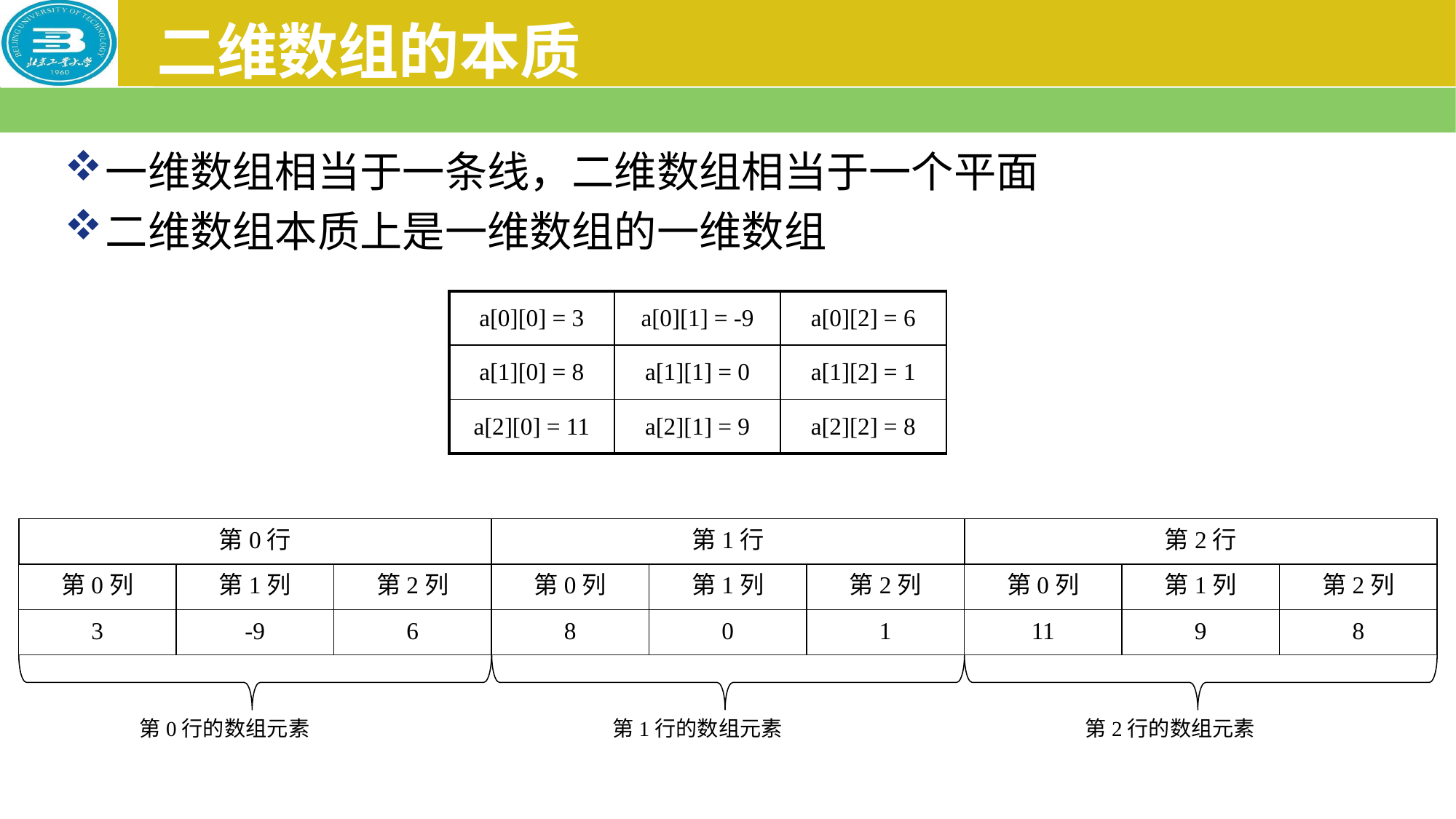

# 二维数组的本质
一维数组相当于一条线，二维数组相当于一个平面
二维数组本质上是一维数组的一维数组

| a[0][0] = 3 | a[0][1] = -9 | a[0][2] = 6 |
| --- | --- | --- |
| a[1][0] = 8 | a[1][1] = 0 | a[1][2] = 1 |
| a[2][0] = 11 | a[2][1] = 9 | a[2][2] = 8 |
第0行
第1行
第2行
第0列
第1列
第2列
第0列
第1列
第2列
第0列
第1列
第2列
3
-9
6
8
0
1
11
9
8

第0行的数组元素

第1行的数组元素

第2行的数组元素